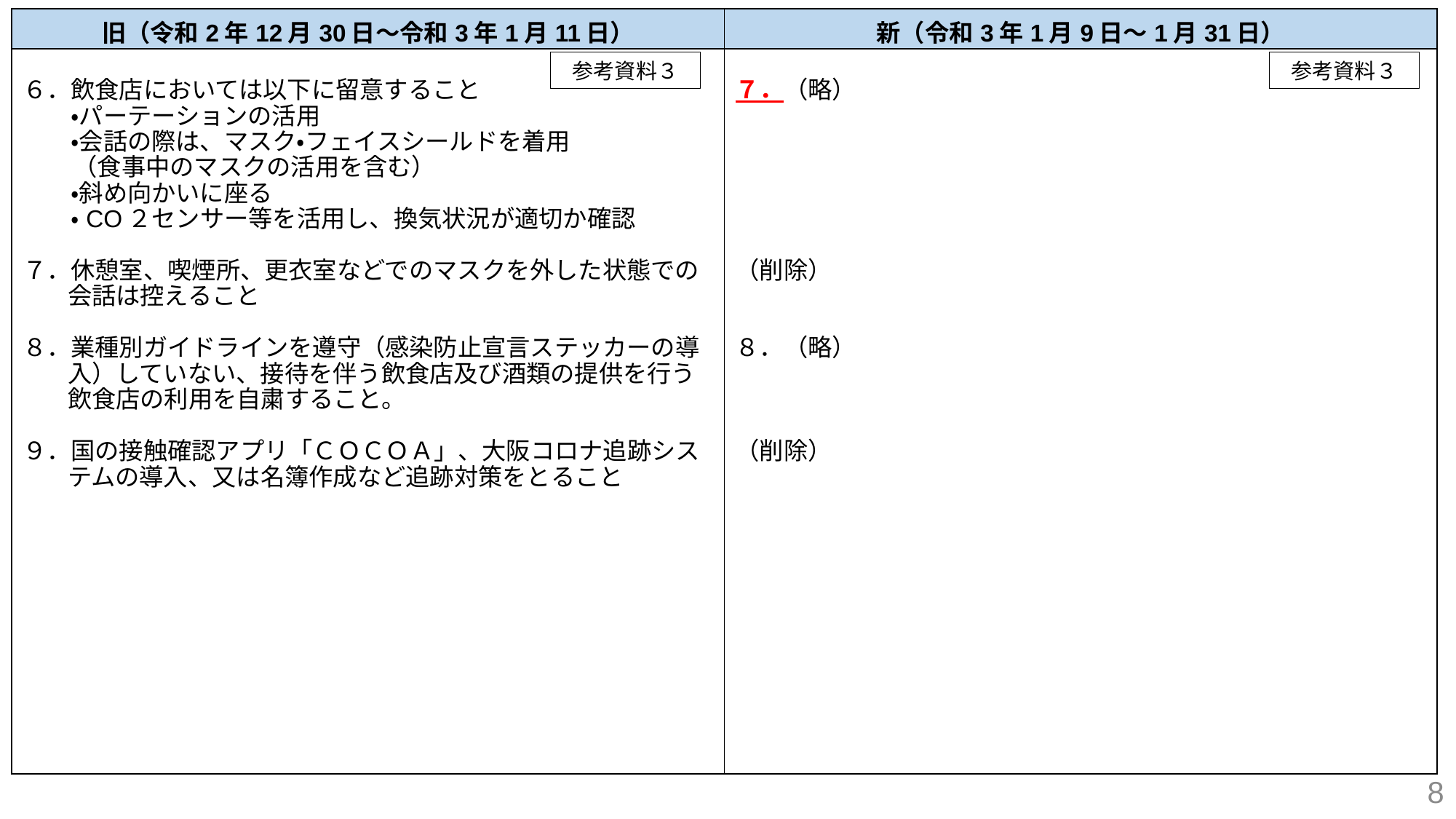

| 旧（令和2年12月30日～令和3年1月11日） | 新（令和3年1月9日～1月31日） |
| --- | --- |
| ６．飲食店においては以下に留意すること 　　・パーテーションの活用 　　・会話の際は、マスク・フェイスシールドを着用 （食事中のマスクの活用を含む） 　　・斜め向かいに座る 　　・CO２センサー等を活用し、換気状況が適切か確認 ７．休憩室、喫煙所、更衣室などでのマスクを外した状態での 会話は控えること 　 ８．業種別ガイドラインを遵守（感染防止宣言ステッカーの導 入）していない、接待を伴う飲食店及び酒類の提供を行う 飲食店の利用を自粛すること。 ９．国の接触確認アプリ「ＣＯＣＯＡ」、大阪コロナ追跡シス テムの導入、又は名簿作成など追跡対策をとること | ７．（略） （削除） ８．（略） （削除） |

参考資料３
参考資料３

8